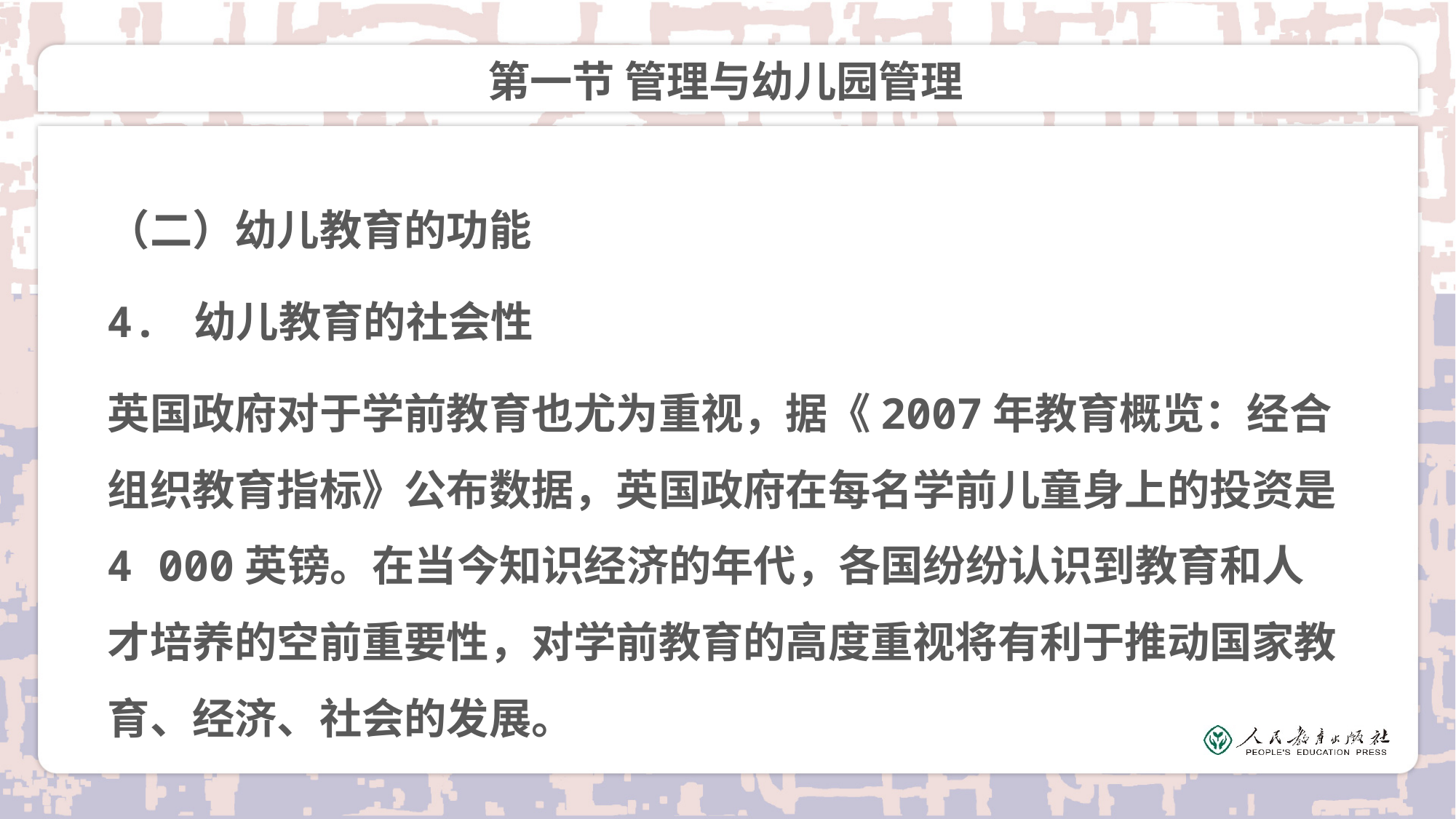

# 第一节 管理与幼儿园管理
（二）幼儿教育的功能
4. 幼儿教育的社会性
英国政府对于学前教育也尤为重视，据《2007年教育概览：经合组织教育指标》公布数据，英国政府在每名学前儿童身上的投资是4 000英镑。在当今知识经济的年代，各国纷纷认识到教育和人才培养的空前重要性，对学前教育的高度重视将有利于推动国家教育、经济、社会的发展。